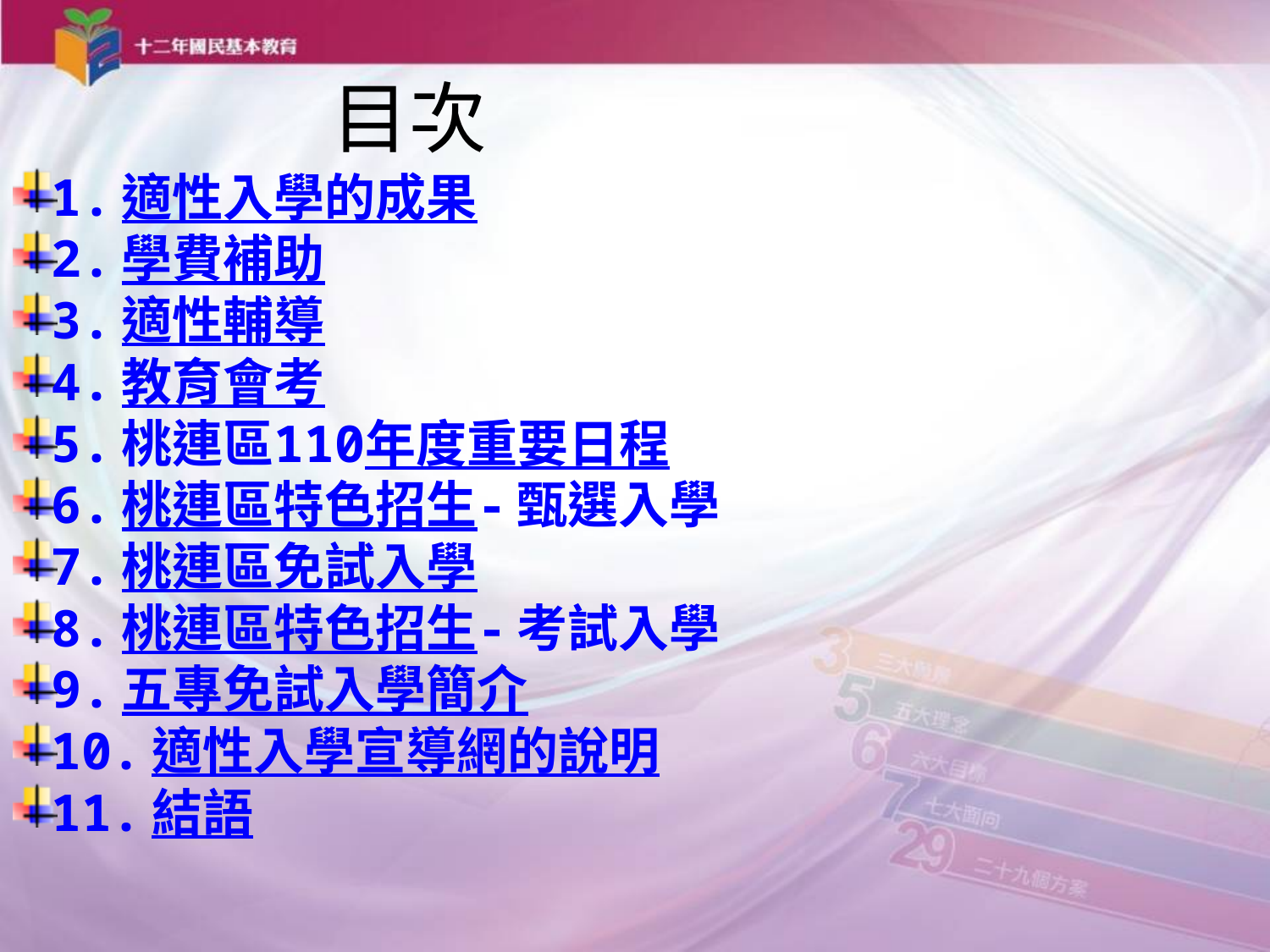

目次
1.適性入學的成果
2.學費補助
3.適性輔導
4.教育會考
5.桃連區110年度重要日程
6.桃連區特色招生-甄選入學
7.桃連區免試入學
8.桃連區特色招生-考試入學
9.五專免試入學簡介
10.適性入學宣導網的說明
11.結語